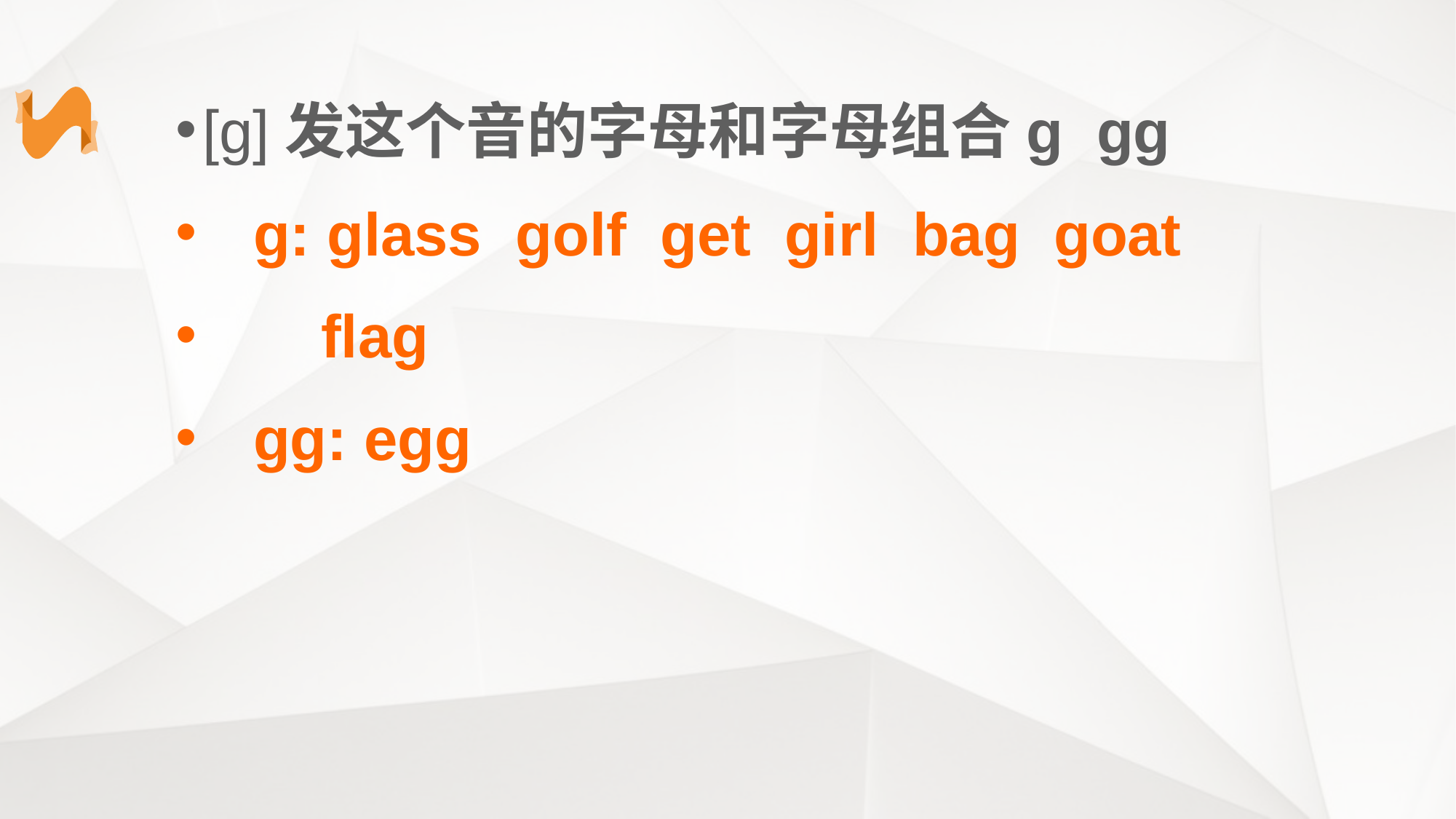

[g]发这个音的字母和字母组合g  gg
   g: glass  golf  get  girl  bag  goat
       flag
   gg: egg